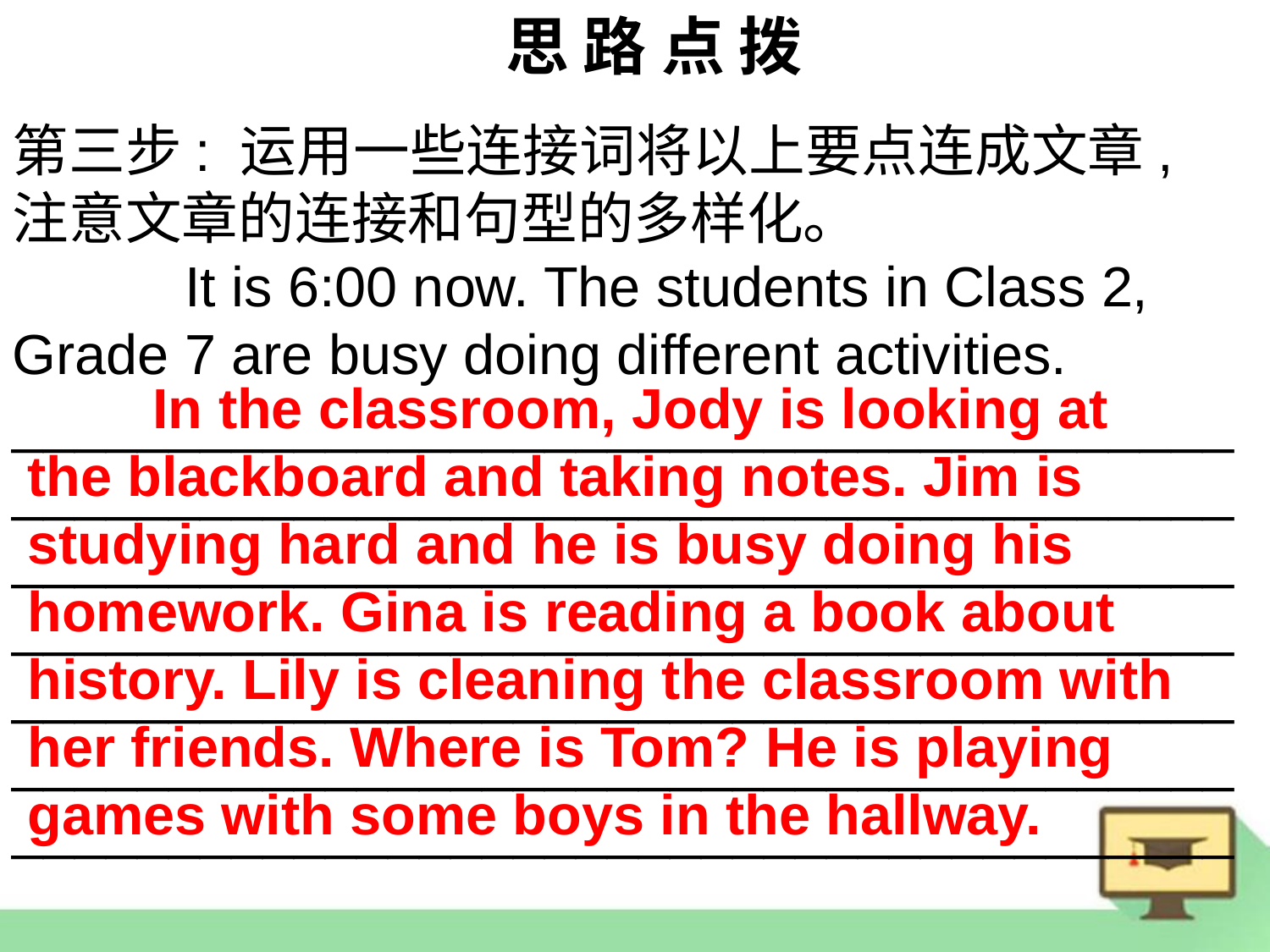

思 路 点 拨
第三步: 运用一些连接词将以上要点连成文章, 注意文章的连接和句型的多样化。
           It is 6:00 now. The students in Class 2, Grade 7 are busy doing different activities.
______________________________________________________________________________
______________________________________________________________________________
______________________________________________________________________________
_______________________________________
        In the classroom, Jody is looking at the blackboard and taking notes. Jim is studying hard and he is busy doing his homework. Gina is reading a book about history. Lily is cleaning the classroom with her friends. Where is Tom? He is playing games with some boys in the hallway.